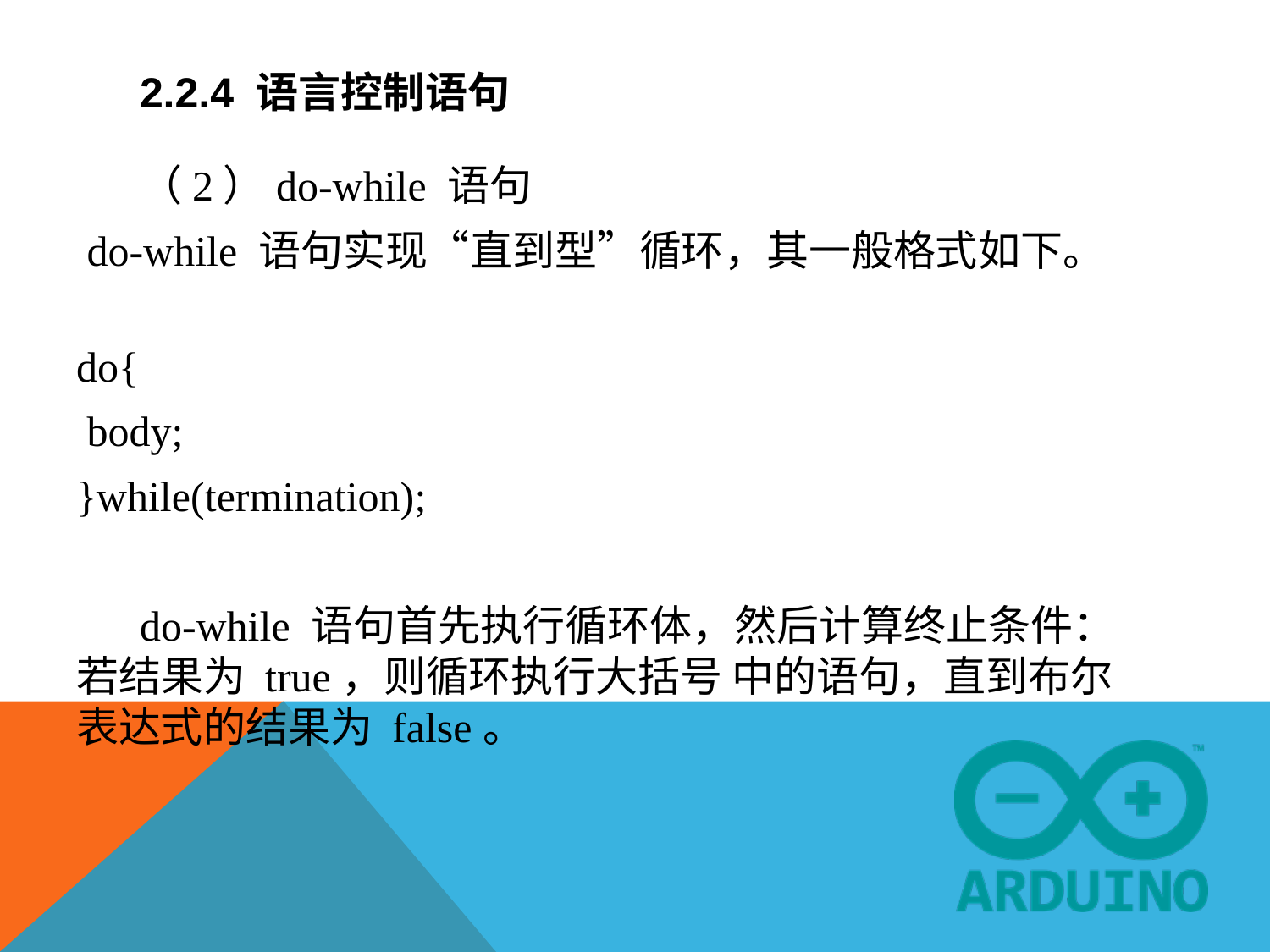

# 2.2.4 语言控制语句
（2）do-while 语句
 do-while 语句实现“直到型”循环，其一般格式如下。
do{
 body;
}while(termination);

do-while 语句首先执行循环体，然后计算终止条件：若结果为 true，则循环执行大括号 中的语句，直到布尔表达式的结果为 false。